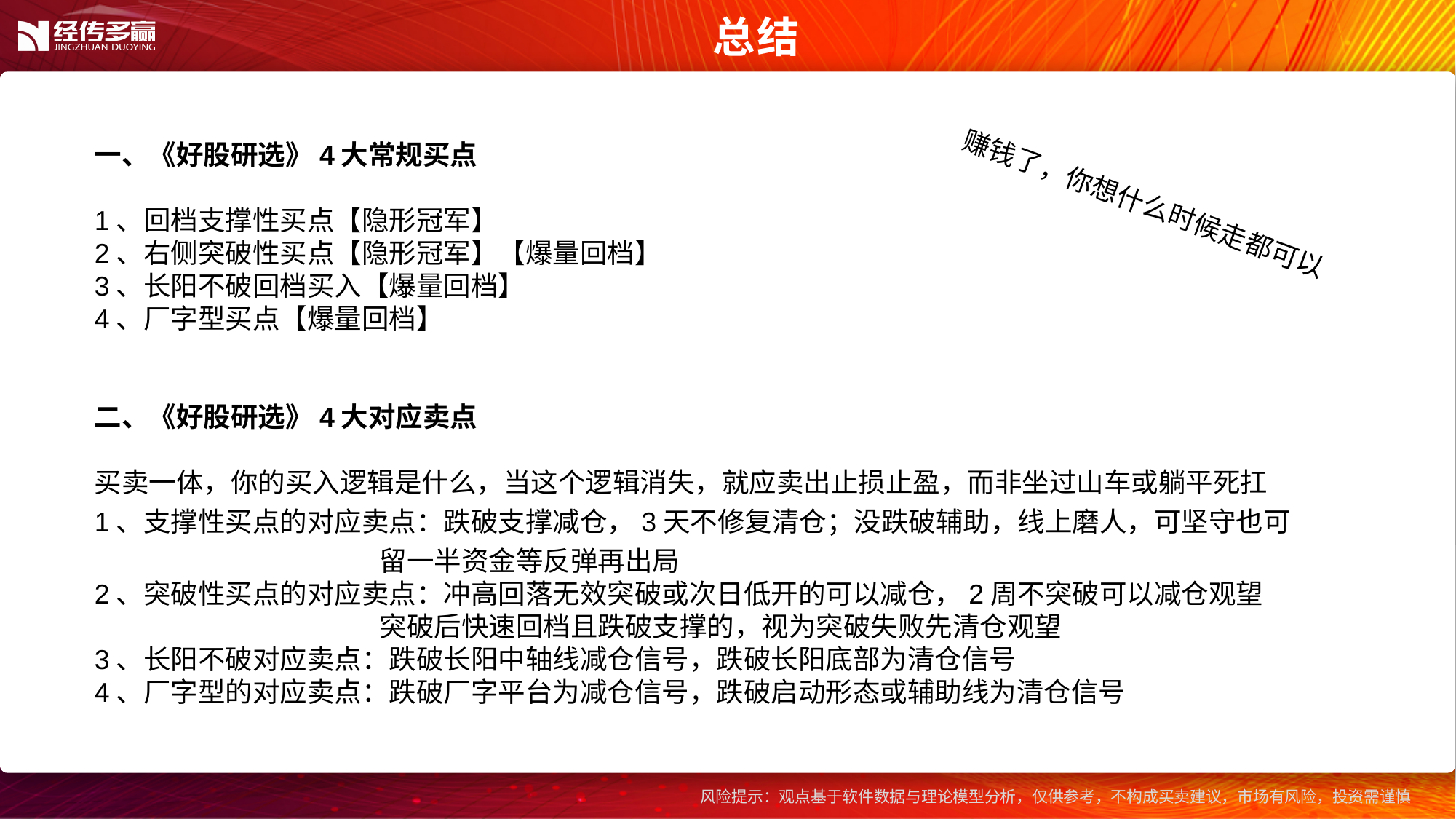

总结
一、《好股研选》4大常规买点

1、回档支撑性买点【隐形冠军】
2、右侧突破性买点【隐形冠军】【爆量回档】
3、长阳不破回档买入【爆量回档】
4、厂字型买点【爆量回档】

二、《好股研选》4大对应卖点

买卖一体，你的买入逻辑是什么，当这个逻辑消失，就应卖出止损止盈，而非坐过山车或躺平死扛
1、支撑性买点的对应卖点：跌破支撑减仓，3天不修复清仓；没跌破辅助，线上磨人，可坚守也可
                                             留一半资金等反弹再出局
2、突破性买点的对应卖点：冲高回落无效突破或次日低开的可以减仓，2周不突破可以减仓观望
                                             突破后快速回档且跌破支撑的，视为突破失败先清仓观望
3、长阳不破对应卖点：跌破长阳中轴线减仓信号，跌破长阳底部为清仓信号
4、厂字型的对应卖点：跌破厂字平台为减仓信号，跌破启动形态或辅助线为清仓信号

赚钱了，你想什么时候走都可以